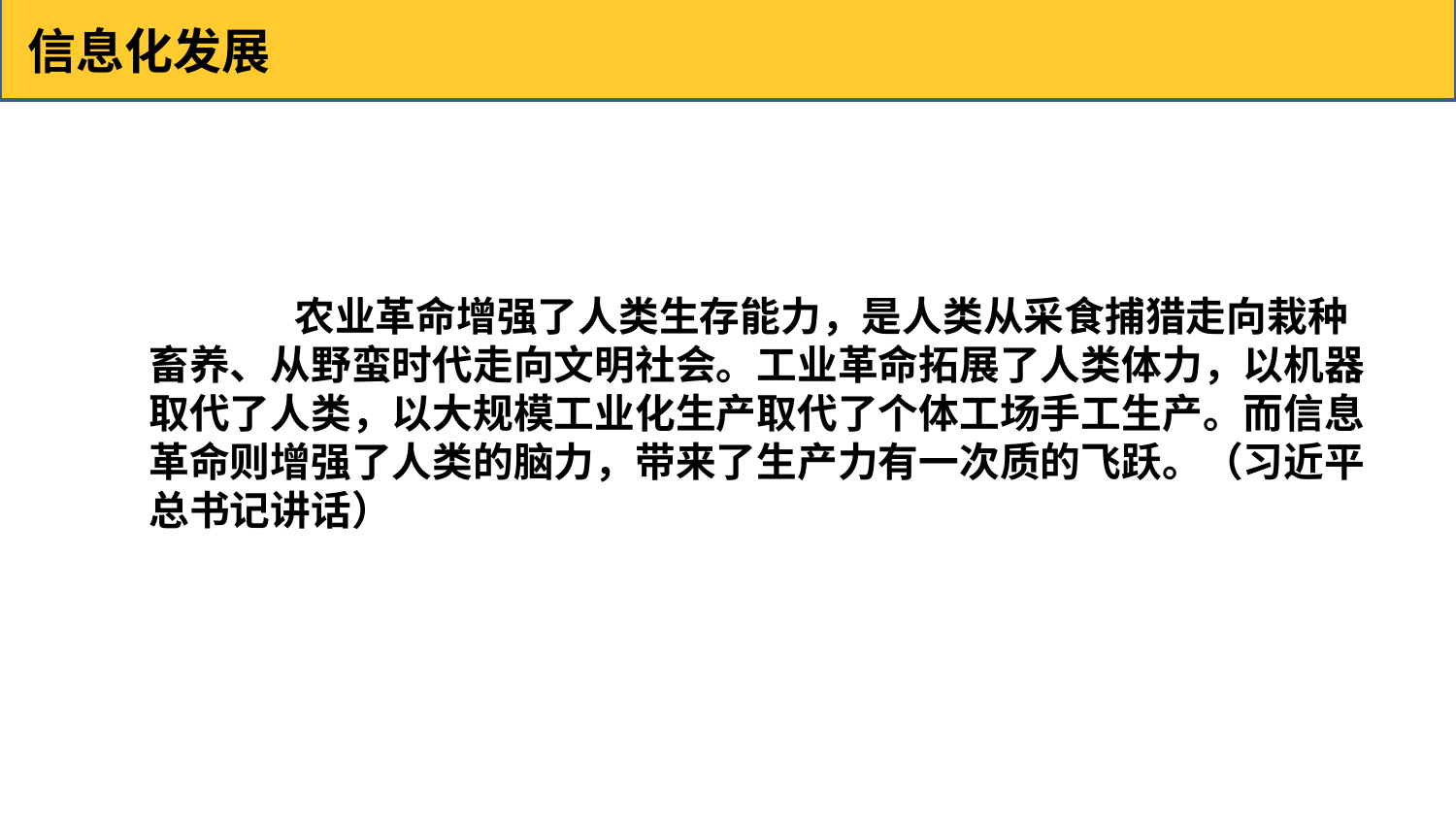

信息化发展

		农业革命增强了人类生存能力，是人类从采食捕猎走向栽种畜养、从野蛮时代走向文明社会。工业革命拓展了人类体力，以机器取代了人类，以大规模工业化生产取代了个体工场手工生产。而信息革命则增强了人类的脑力，带来了生产力有一次质的飞跃。（习近平总书记讲话）
3